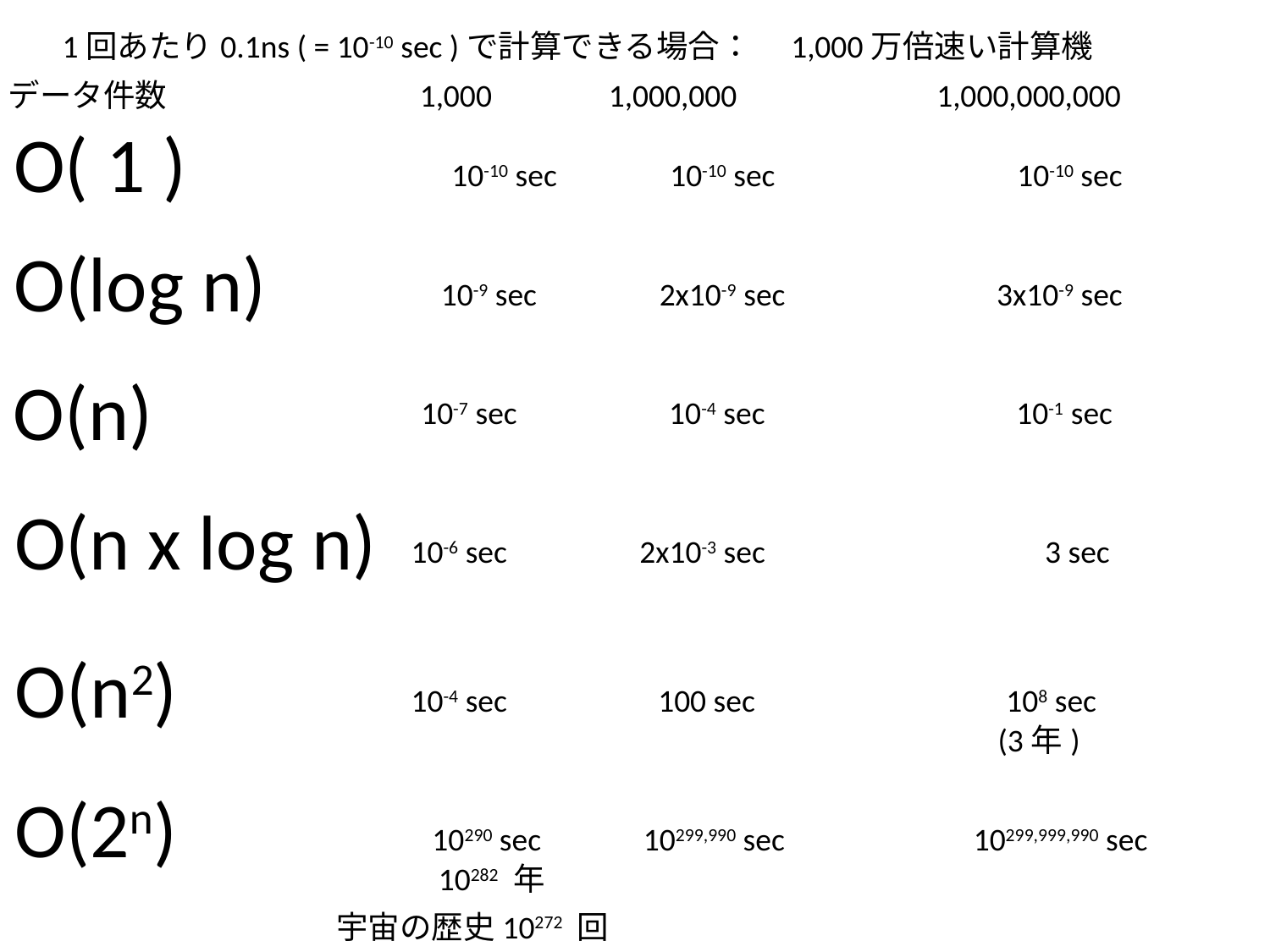

1回あたり0.1ns ( = 10-10 sec )で計算できる場合：　1,000万倍速い計算機
データ件数
1,000,000
1,000,000,000
1,000
O( 1 )
10-10 sec
10-10 sec
10-10 sec
O(log n)
10-9 sec
2x10-9 sec
3x10-9 sec
O(n)
10-7 sec
10-4 sec
10-1 sec
O(n x log n)
10-6 sec
2x10-3 sec
3 sec
O(n2)
10-4 sec
100 sec
108 sec
(3年)
O(2n)
10290 sec
10299,990 sec
10299,999,990 sec
10282 年
宇宙の歴史10272 回